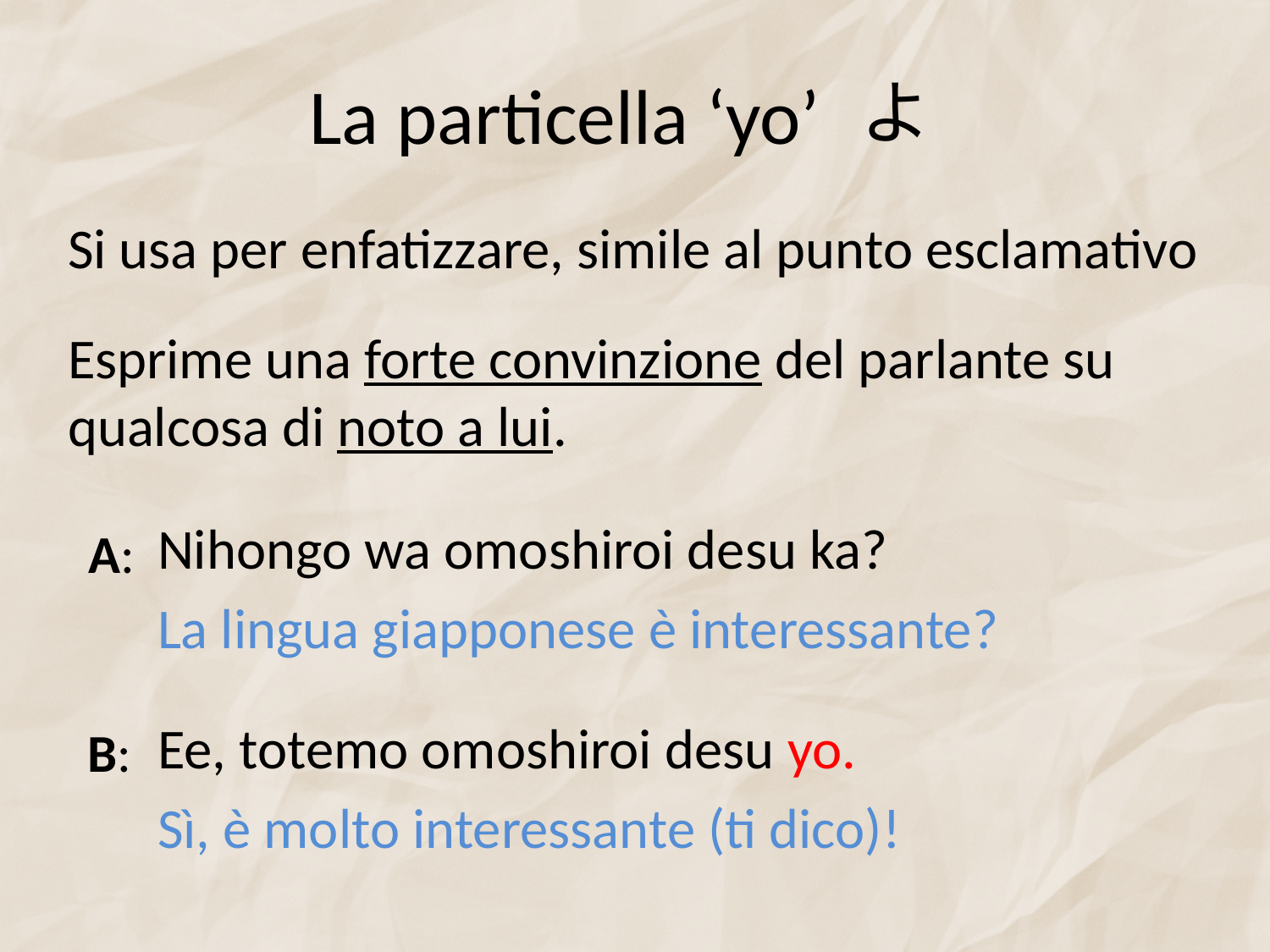

# La particella ‘yo’
よ
Si usa per enfatizzare, simile al punto esclamativo
Esprime una forte convinzione del parlante su qualcosa di noto a lui.
Nihongo wa omoshiroi desu ka?
A:
La lingua giapponese è interessante?
Ee, totemo omoshiroi desu yo.
B:
Sì, è molto interessante (ti dico)!